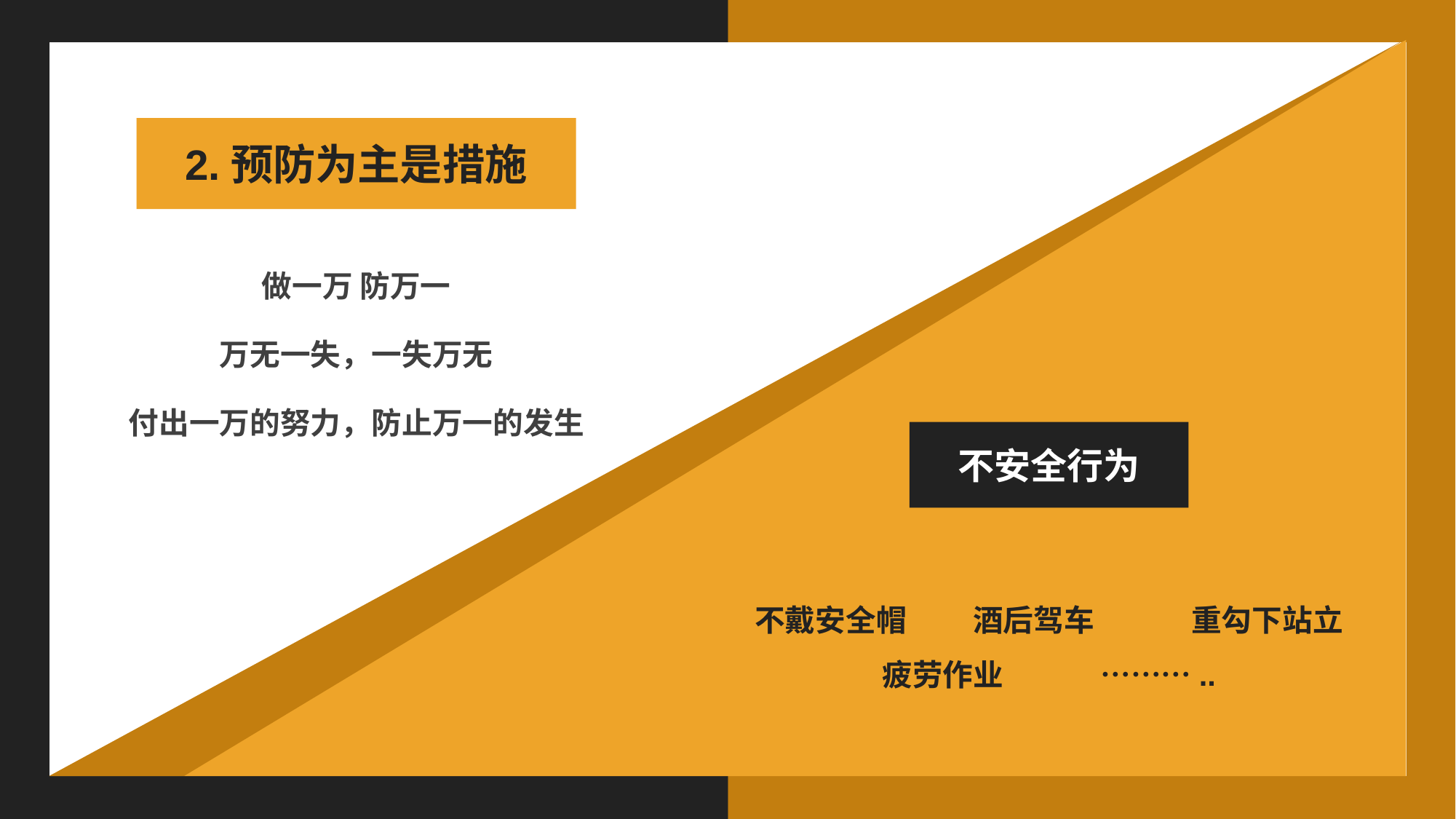

2.预防为主是措施
做一万 防万一
万无一失，一失万无
付出一万的努力，防止万一的发生
不安全行为
不戴安全帽	酒后驾车	重勾下站立
疲劳作业	………..